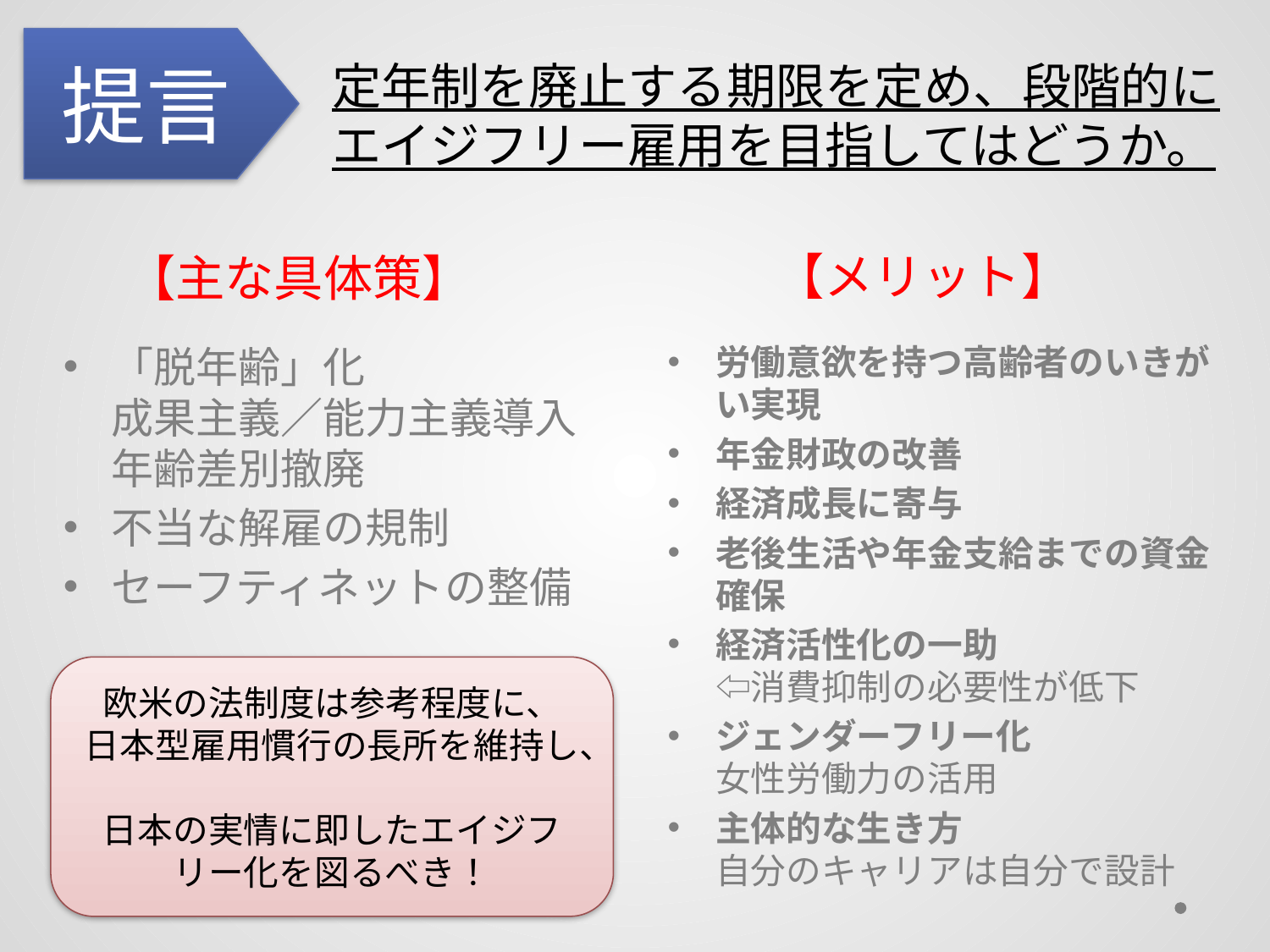

提言
定年制を廃止する期限を定め、段階的にエイジフリー雇用を目指してはどうか。

【メリット】
【主な具体策】
「脱年齢」化
成果主義／能力主義導入
年齢差別撤廃
不当な解雇の規制
セーフティネットの整備
労働意欲を持つ高齢者のいきがい実現
年金財政の改善
経済成長に寄与
老後生活や年金支給までの資金確保
経済活性化の一助
⇦消費抑制の必要性が低下
ジェンダーフリー化
女性労働力の活用
主体的な生き方
自分のキャリアは自分で設計
欧米の法制度は参考程度に、
日本型雇用慣行の長所を維持し、
日本の実情に即したエイジフリー化を図るべき！